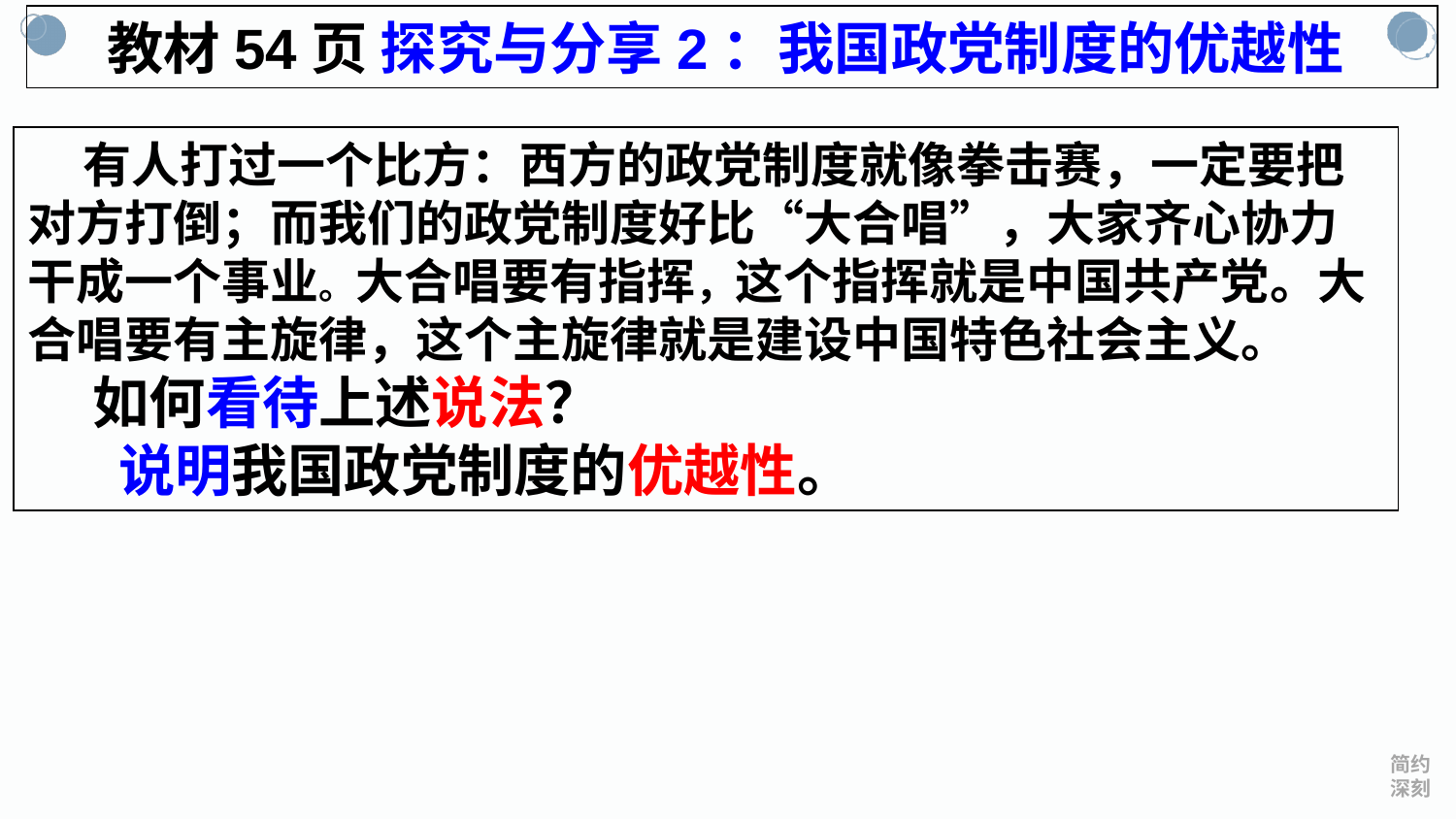

教材54页 探究与分享2：我国政党制度的优越性
    有人打过一个比方：西方的政党制度就像拳击赛，一定要把对方打倒；而我们的政党制度好比“大合唱”，大家齐心协力干成一个事业。大合唱要有指挥，这个指挥就是中国共产党。大合唱要有主旋律，这个主旋律就是建设中国特色社会主义。
    如何看待上述说法？
      说明我国政党制度的优越性。